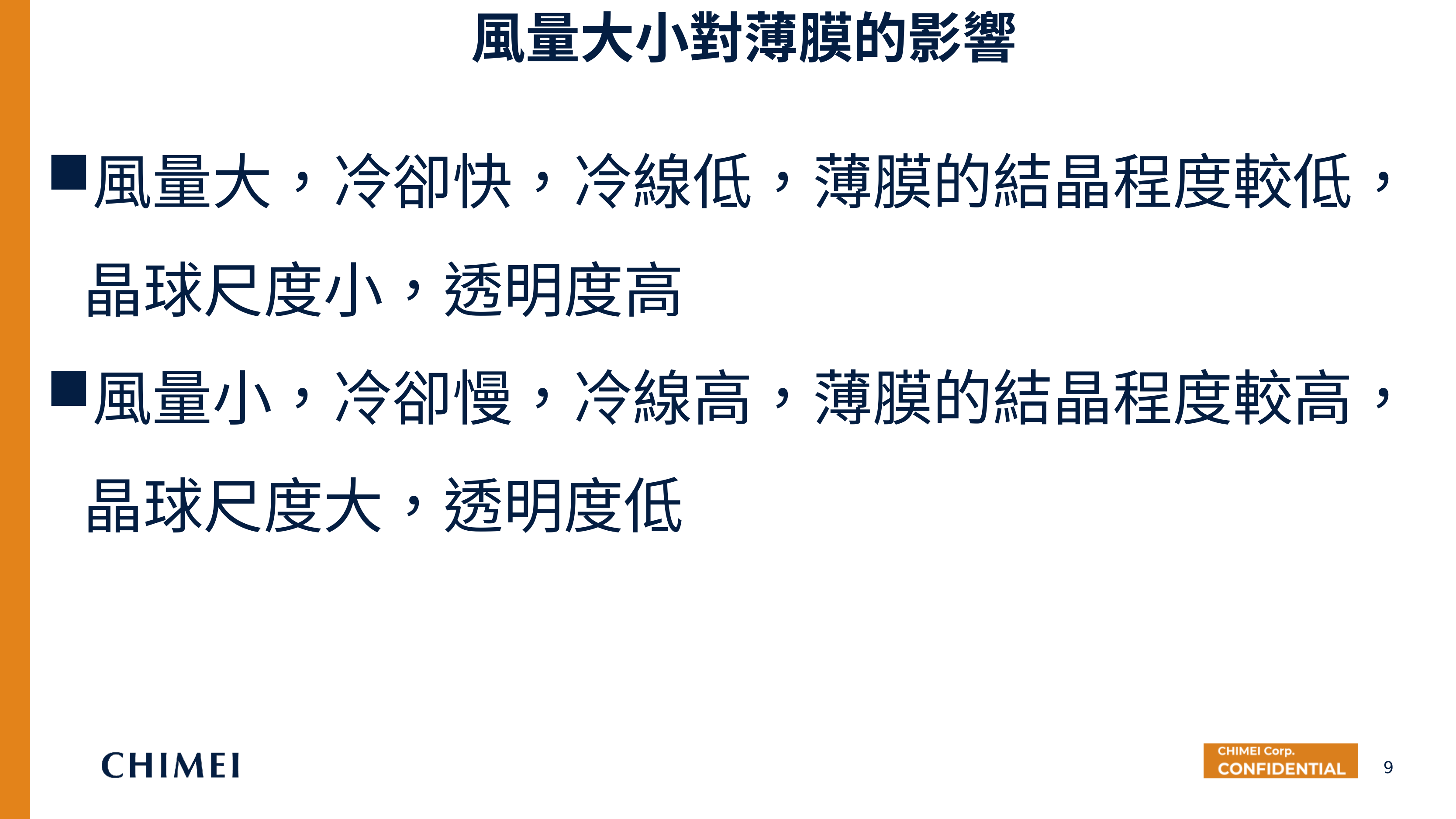

風量大小對薄膜的影響
風量大，冷卻快，冷線低，薄膜的結晶程度較低，晶球尺度小，透明度高
風量小，冷卻慢，冷線高，薄膜的結晶程度較高，晶球尺度大，透明度低

9